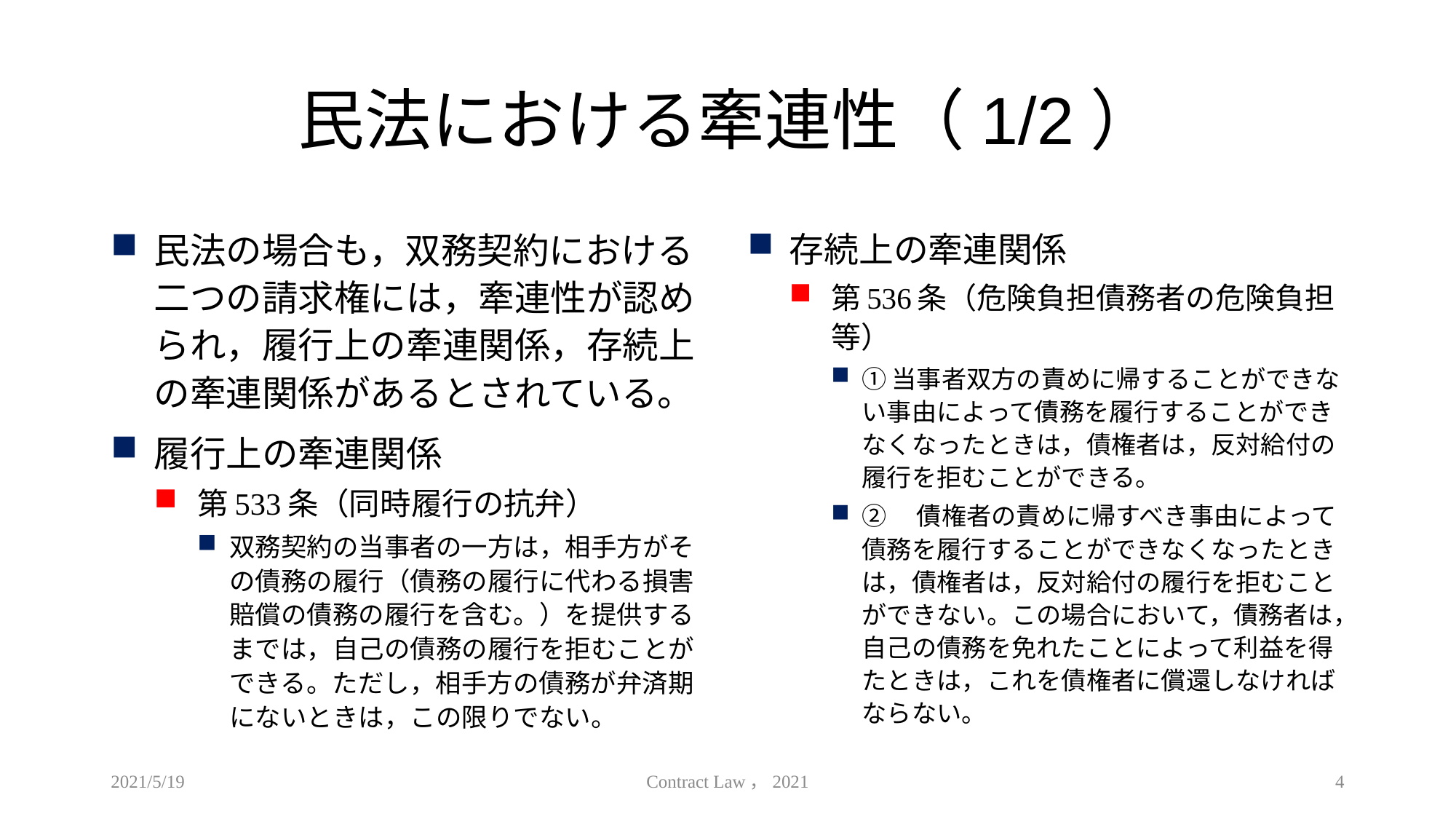

# 民法における牽連性（1/2）
民法の場合も，双務契約における二つの請求権には，牽連性が認められ，履行上の牽連関係，存続上の牽連関係があるとされている。
履行上の牽連関係
第533条（同時履行の抗弁）
双務契約の当事者の一方は，相手方がその債務の履行（債務の履行に代わる損害賠償の債務の履行を含む。）を提供するまでは，自己の債務の履行を拒むことができる。ただし，相手方の債務が弁済期にないときは，この限りでない。
存続上の牽連関係
第536条（危険負担債務者の危険負担等）
①当事者双方の責めに帰することができない事由によって債務を履行することができなくなったときは，債権者は，反対給付の履行を拒むことができる。
②　債権者の責めに帰すべき事由によって債務を履行することができなくなったときは，債権者は，反対給付の履行を拒むことができない。この場合において，債務者は，自己の債務を免れたことによって利益を得たときは，これを債権者に償還しなければならない。
2021/5/19
Contract Law，2021
4